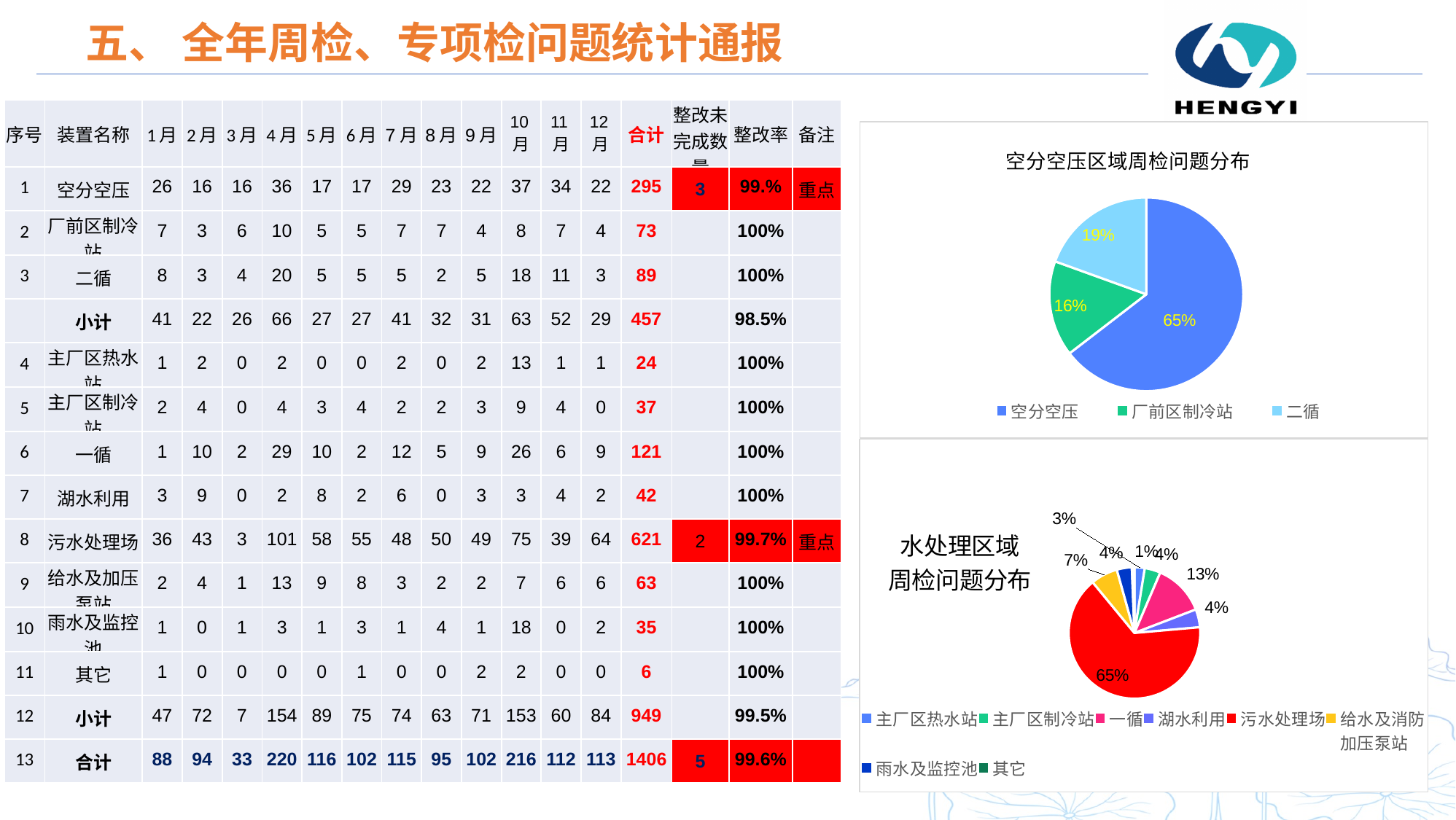

五、 全年周检、专项检问题统计通报
| 序号 | 装置名称 | 1月 | 2月 | 3月 | 4月 | 5月 | 6月 | 7月 | 8月 | 9月 | 10月 | 11月 | 12月 | 合计 | 整改未完成数量 | 整改率 | 备注 |
| --- | --- | --- | --- | --- | --- | --- | --- | --- | --- | --- | --- | --- | --- | --- | --- | --- | --- |
| 1 | 空分空压 | 26 | 16 | 16 | 36 | 17 | 17 | 29 | 23 | 22 | 37 | 34 | 22 | 295 | 3 | 99.% | 重点 |
| 2 | 厂前区制冷站 | 7 | 3 | 6 | 10 | 5 | 5 | 7 | 7 | 4 | 8 | 7 | 4 | 73 |  | 100% |  |
| 3 | 二循 | 8 | 3 | 4 | 20 | 5 | 5 | 5 | 2 | 5 | 18 | 11 | 3 | 89 |  | 100% |  |
|  | 小计 | 41 | 22 | 26 | 66 | 27 | 27 | 41 | 32 | 31 | 63 | 52 | 29 | 457 |  | 98.5% |  |
| 4 | 主厂区热水站 | 1 | 2 | 0 | 2 | 0 | 0 | 2 | 0 | 2 | 13 | 1 | 1 | 24 |  | 100% |  |
| 5 | 主厂区制冷站 | 2 | 4 | 0 | 4 | 3 | 4 | 2 | 2 | 3 | 9 | 4 | 0 | 37 |  | 100% |  |
| 6 | 一循 | 1 | 10 | 2 | 29 | 10 | 2 | 12 | 5 | 9 | 26 | 6 | 9 | 121 |  | 100% |  |
| 7 | 湖水利用 | 3 | 9 | 0 | 2 | 8 | 2 | 6 | 0 | 3 | 3 | 4 | 2 | 42 |  | 100% |  |
| 8 | 污水处理场 | 36 | 43 | 3 | 101 | 58 | 55 | 48 | 50 | 49 | 75 | 39 | 64 | 621 | 2 | 99.7% | 重点 |
| 9 | 给水及加压泵站 | 2 | 4 | 1 | 13 | 9 | 8 | 3 | 2 | 2 | 7 | 6 | 6 | 63 |  | 100% |  |
| 10 | 雨水及监控池 | 1 | 0 | 1 | 3 | 1 | 3 | 1 | 4 | 1 | 18 | 0 | 2 | 35 |  | 100% |  |
| 11 | 其它 | 1 | 0 | 0 | 0 | 0 | 1 | 0 | 0 | 2 | 2 | 0 | 0 | 6 |  | 100% |  |
| 12 | 小计 | 47 | 72 | 7 | 154 | 89 | 75 | 74 | 63 | 71 | 153 | 60 | 84 | 949 |  | 99.5% |  |
| 13 | 合计 | 88 | 94 | 33 | 220 | 116 | 102 | 115 | 95 | 102 | 216 | 112 | 113 | 1406 | 5 | 99.6% |  |

### Chart: 空分空压区域周检问题分布

| Category | 合计周检项目 |
|---|---|
| 空分空压 | 295.0 |
| 厂前区制冷站 | 73.0 |
| 二循 | 89.0 |

### Chart: 水处理区域
周检问题分布

| Category | 合计周检项目 |
|---|---|
| 主厂区热水站 | 24.0 |
| 主厂区制冷站 | 37.0 |
| 一循 | 121.0 |
| 湖水利用 | 42.0 |
| 污水处理场 | 621.0 |
| 给水及消防
加压泵站 | 63.0 |
| 雨水及监控池 | 35.0 |
| 其它 | 6.0 |